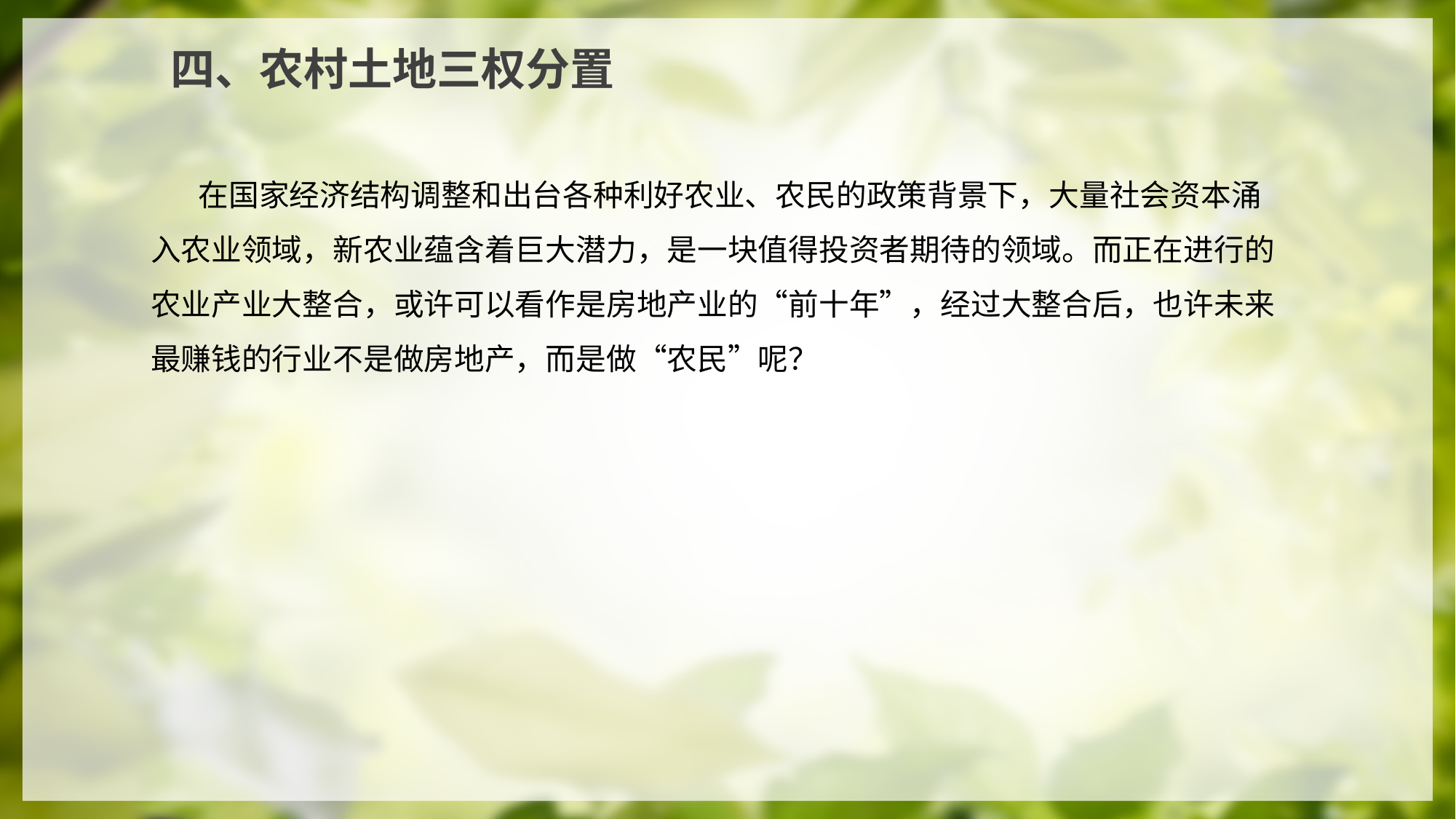

四、农村土地三权分置
      在国家经济结构调整和出台各种利好农业、农民的政策背景下，大量社会资本涌入农业领域，新农业蕴含着巨大潜力，是一块值得投资者期待的领域。而正在进行的农业产业大整合，或许可以看作是房地产业的“前十年”，经过大整合后，也许未来最赚钱的行业不是做房地产，而是做“农民”呢？